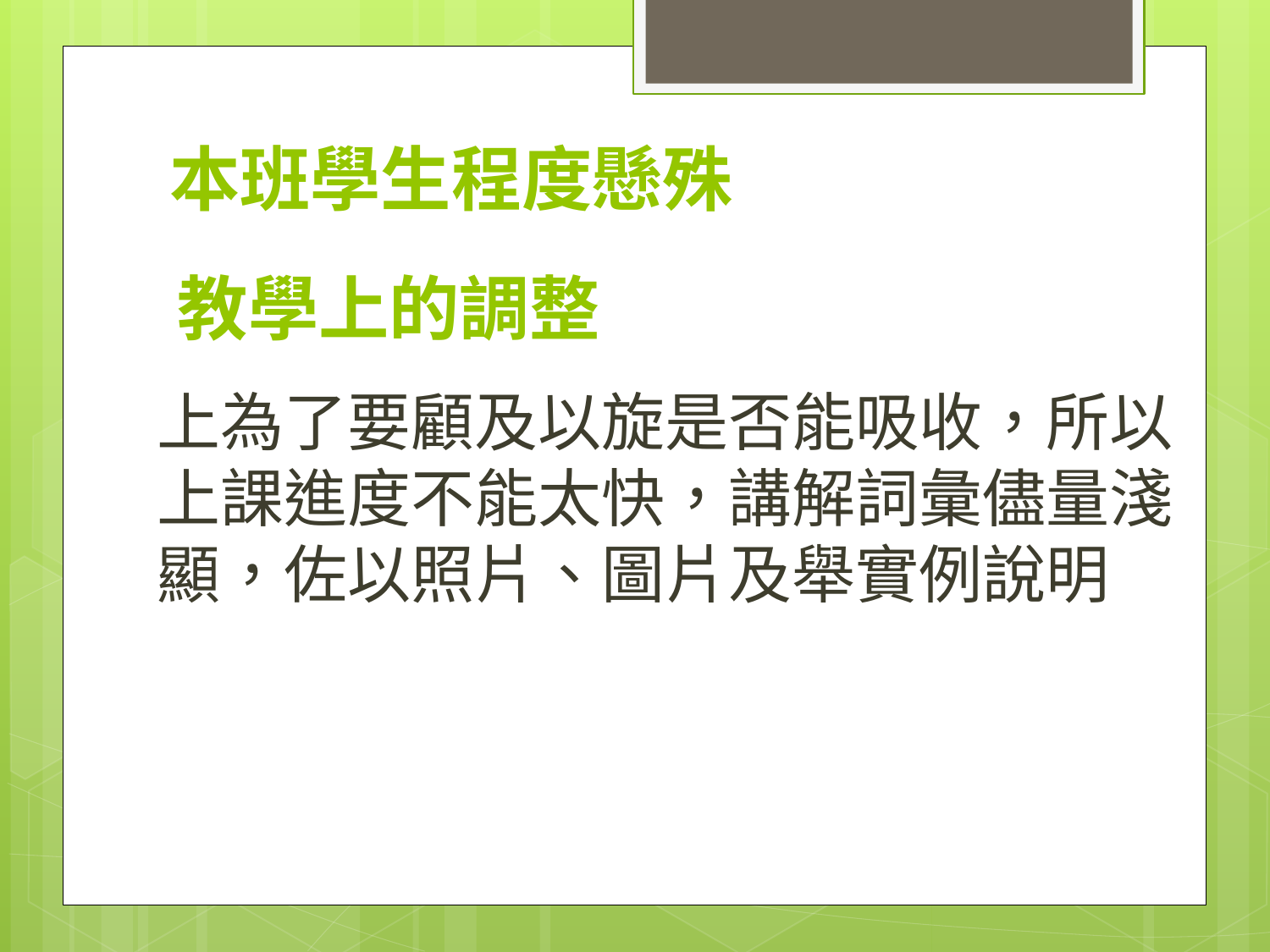

# 本班學生程度懸殊
教學上的調整
上為了要顧及以旋是否能吸收，所以上課進度不能太快，講解詞彙儘量淺顯，佐以照片、圖片及舉實例說明